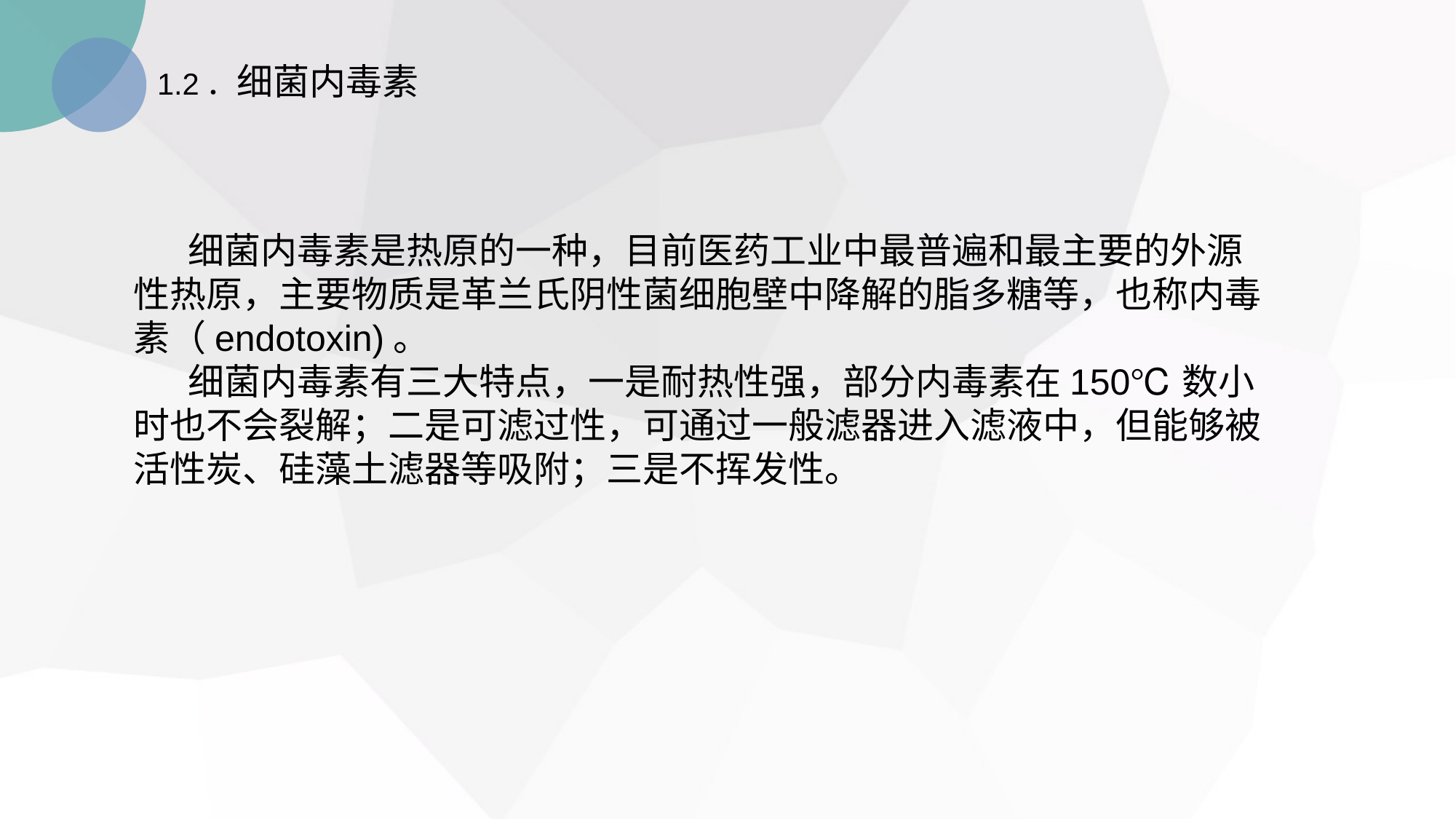

1.2．细菌内毒素
细菌内毒素是热原的一种，目前医药工业中最普遍和最主要的外源性热原，主要物质是革兰氏阴性菌细胞壁中降解的脂多糖等，也称内毒素（endotoxin)。
细菌内毒素有三大特点，一是耐热性强，部分内毒素在150℃数小时也不会裂解；二是可滤过性，可通过一般滤器进入滤液中，但能够被活性炭、硅藻土滤器等吸附；三是不挥发性。